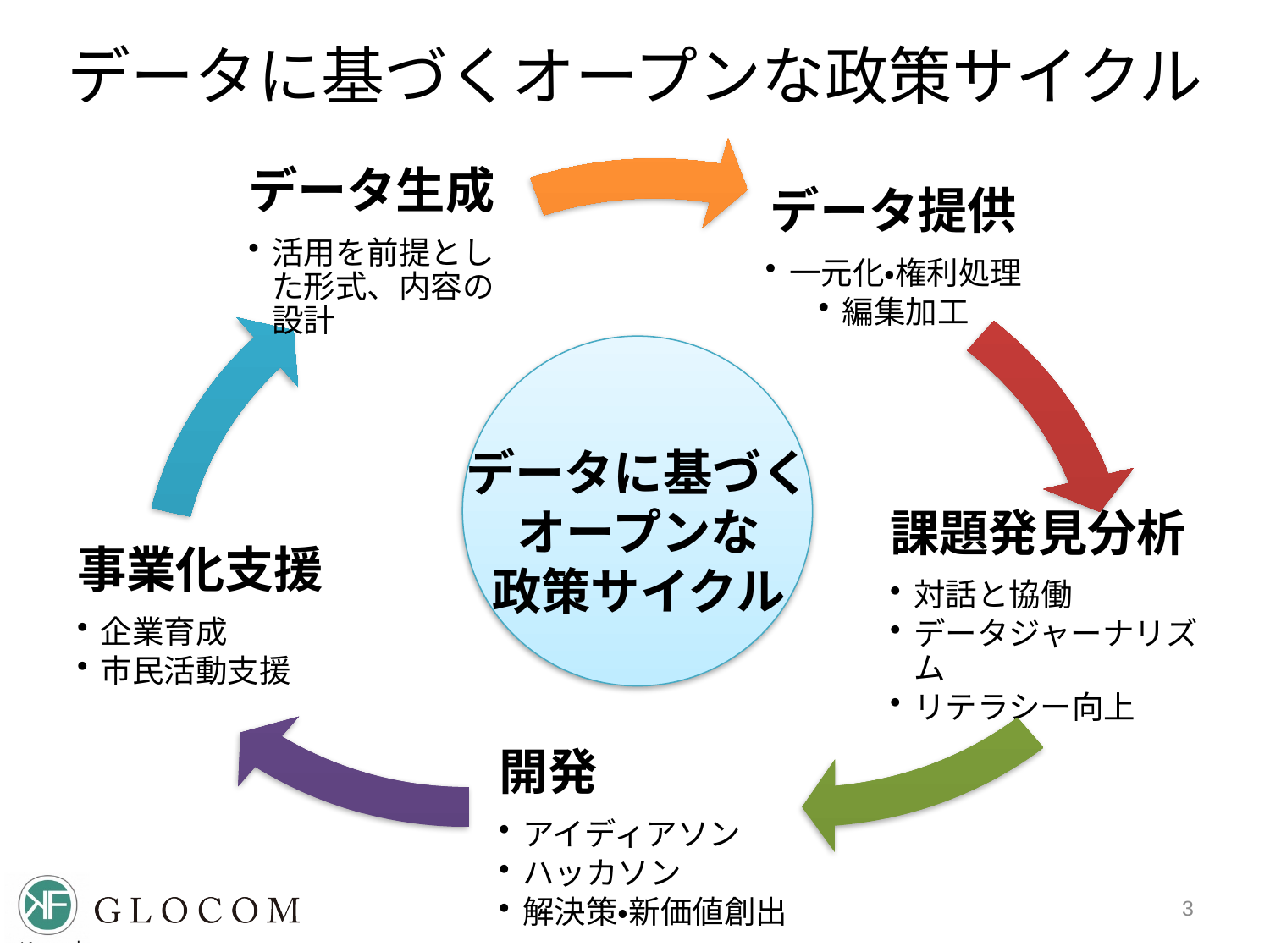

# データに基づくオープンな政策サイクル

データ提供
一元化・権利処理
編集加工
課題発見分析
対話と協働
データジャーナリズム
リテラシー向上
開発
アイディアソン
ハッカソン
解決策・新価値創出
事業化支援
企業育成
市民活動支援
データ生成
活用を前提とした形式、内容の設計

データに基づく
オープンな
政策サイクル
3